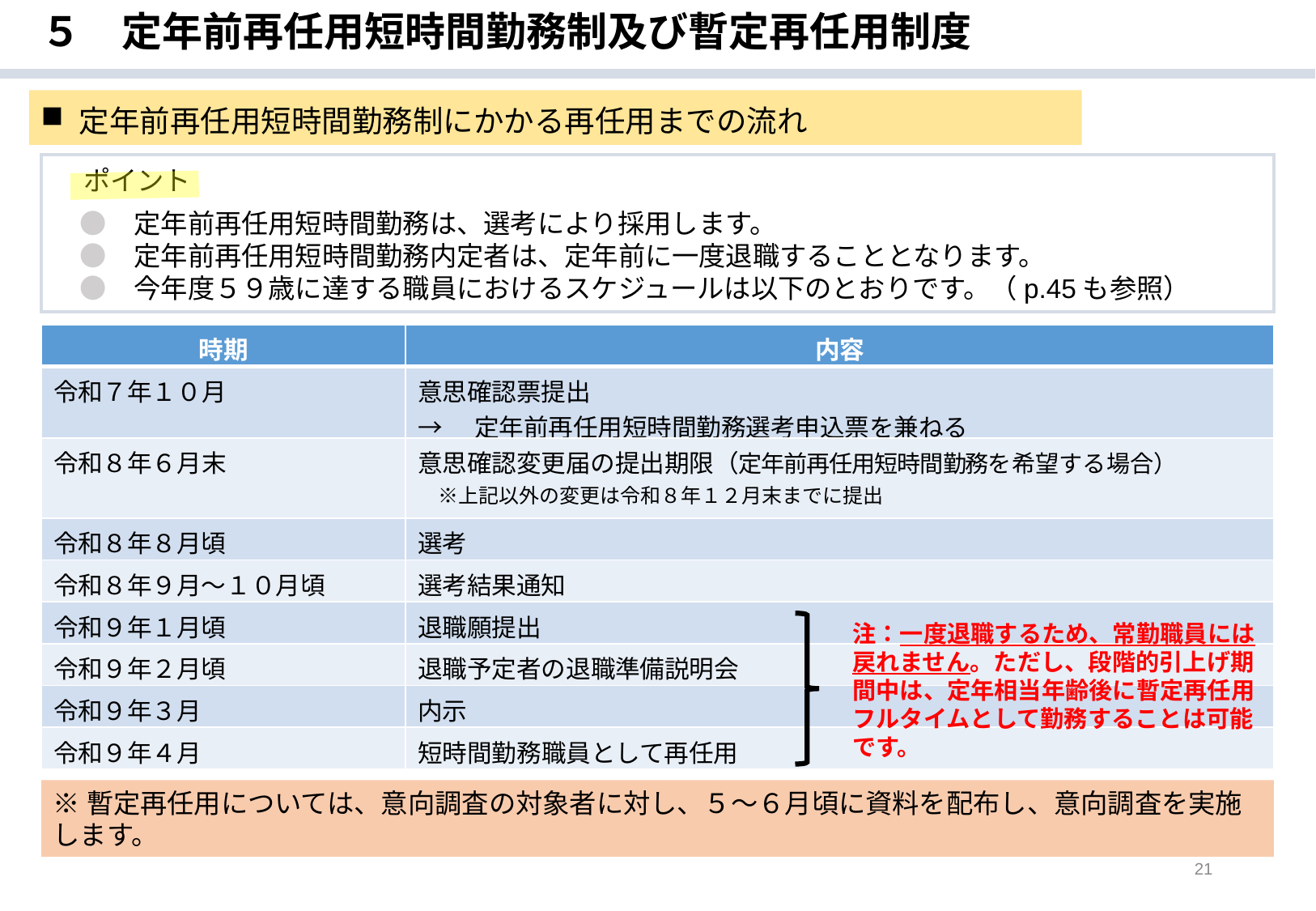

５　定年前再任用短時間勤務制及び暫定再任用制度

定年前再任用短時間勤務制にかかる再任用までの流れ
　ポイント

　●　定年前再任用短時間勤務は、選考により採用します。
　●　定年前再任用短時間勤務内定者は、定年前に一度退職することとなります。
　●　今年度５９歳に達する職員におけるスケジュールは以下のとおりです。（p.45も参照）
| 時期 | 内容 |
| --- | --- |
| 令和７年１０月 | 意思確認票提出 →　定年前再任用短時間勤務選考申込票を兼ねる |
| 令和８年６月末 | 意思確認変更届の提出期限（定年前再任用短時間勤務を希望する場合） 　※上記以外の変更は令和８年１２月末までに提出 |
| 令和８年８月頃 | 選考 |
| 令和８年９月～１０月頃 | 選考結果通知 |
| 令和９年１月頃 | 退職願提出 |
| 令和９年２月頃 | 退職予定者の退職準備説明会 |
| 令和９年３月 | 内示 |
| 令和９年４月 | 短時間勤務職員として再任用 |

注：一度退職するため、常勤職員には戻れません。ただし、段階的引上げ期間中は、定年相当年齢後に暫定再任用フルタイムとして勤務することは可能です。
※暫定再任用については、意向調査の対象者に対し、５～６月頃に資料を配布し、意向調査を実施します。
21